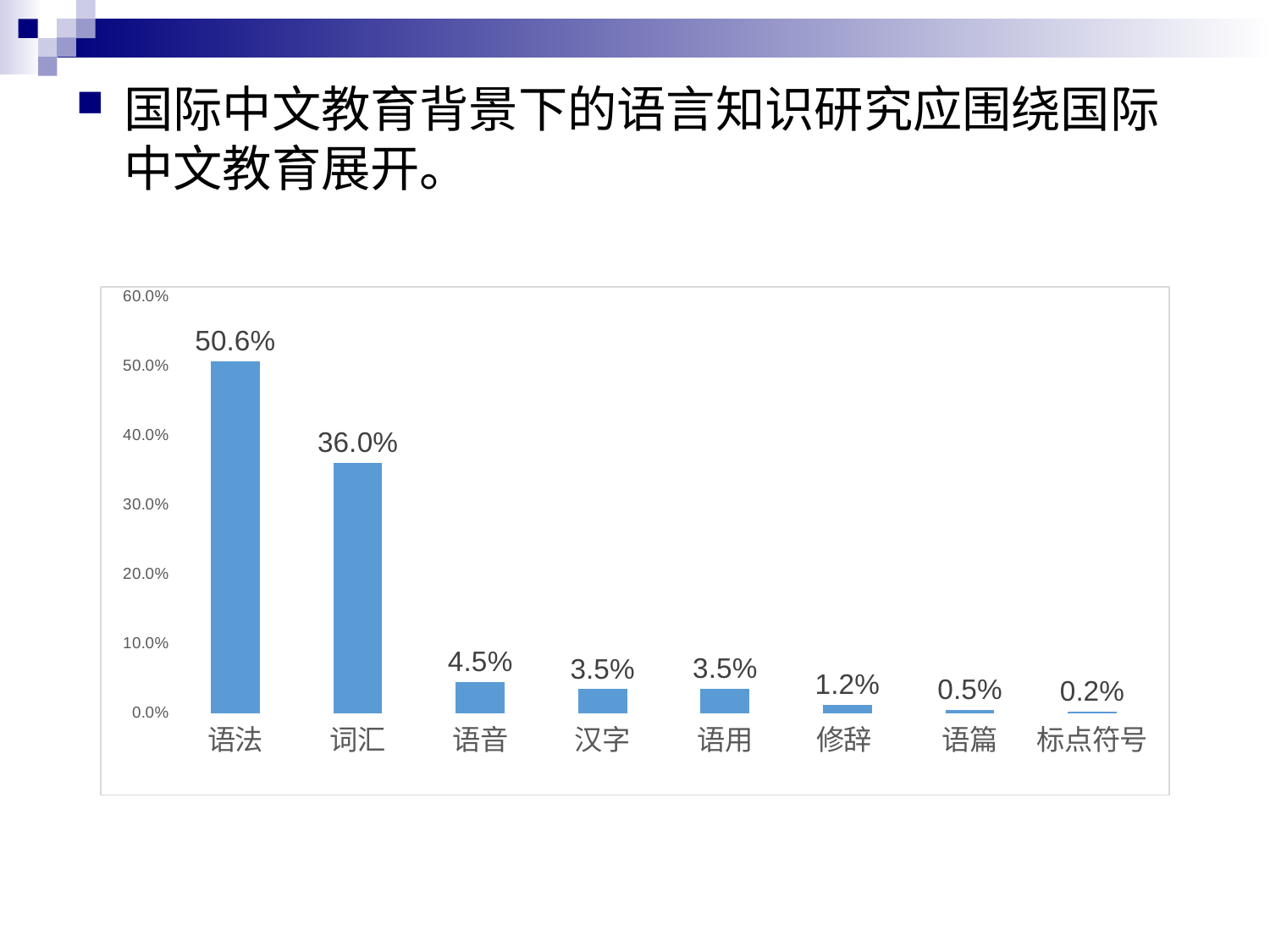

国际中文教育背景下的语言知识研究应围绕国际中文教育展开。

### Chart

| Category |  |
|---|---|
| 语法 | 0.506203473945409 |
| 词汇 | 0.36 |
| 语音 | 0.0446650124069479 |
| 汉字 | 0.0347394540942928 |
| 语用 | 0.035 |
| 修辞  | 0.0124069478908189 |
| 语篇 | 0.00496277915632754 |
| 标点符号 | 0.00248138957816377 |